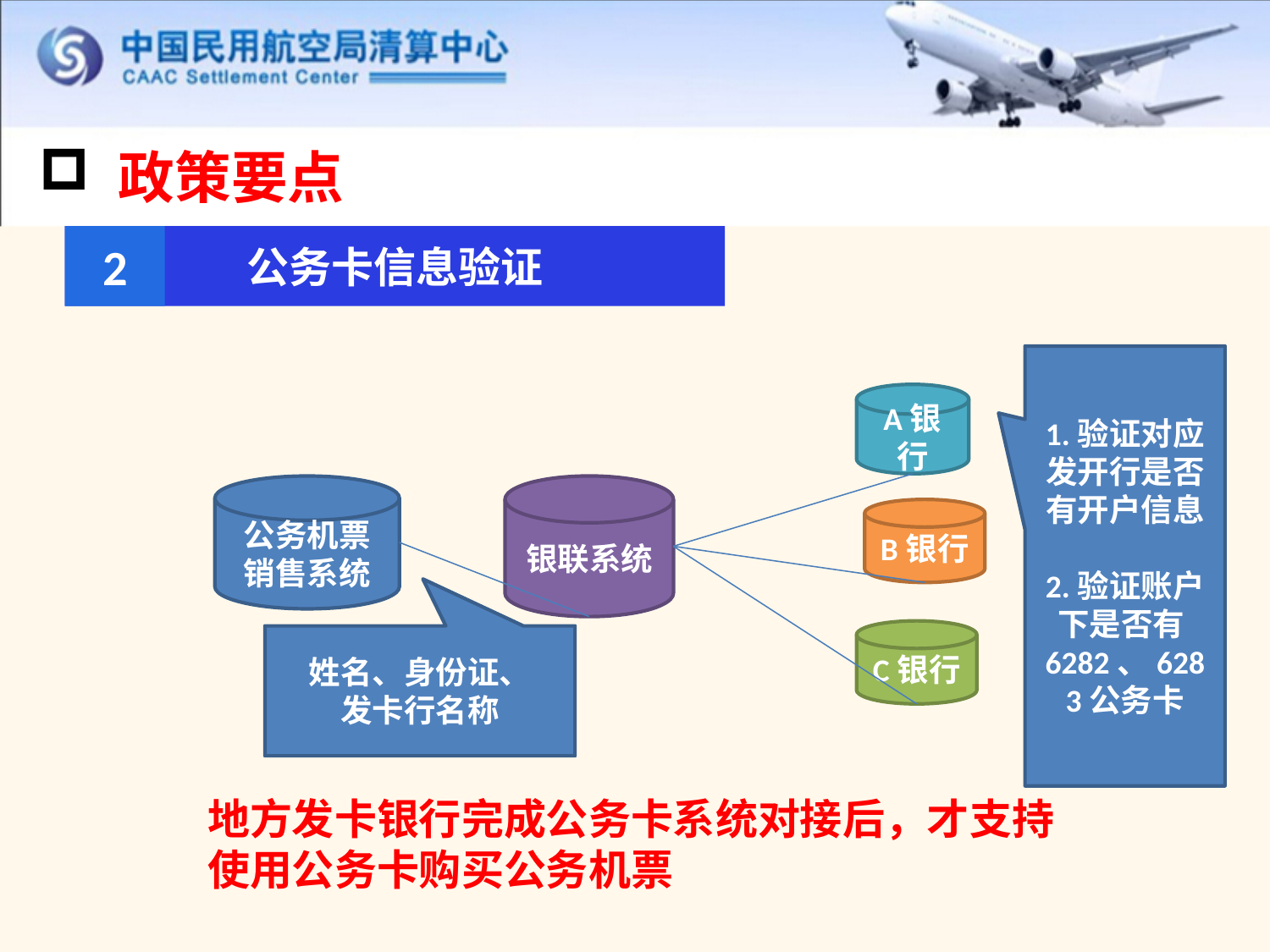

政策要点
公务卡信息验证
2
1.验证对应发开行是否有开户信息

2.验证账户下是否有6282、6283公务卡
A银行
公务机票
销售系统
银联系统
B银行
C银行
姓名、身份证、
发卡行名称
地方发卡银行完成公务卡系统对接后，才支持使用公务卡购买公务机票